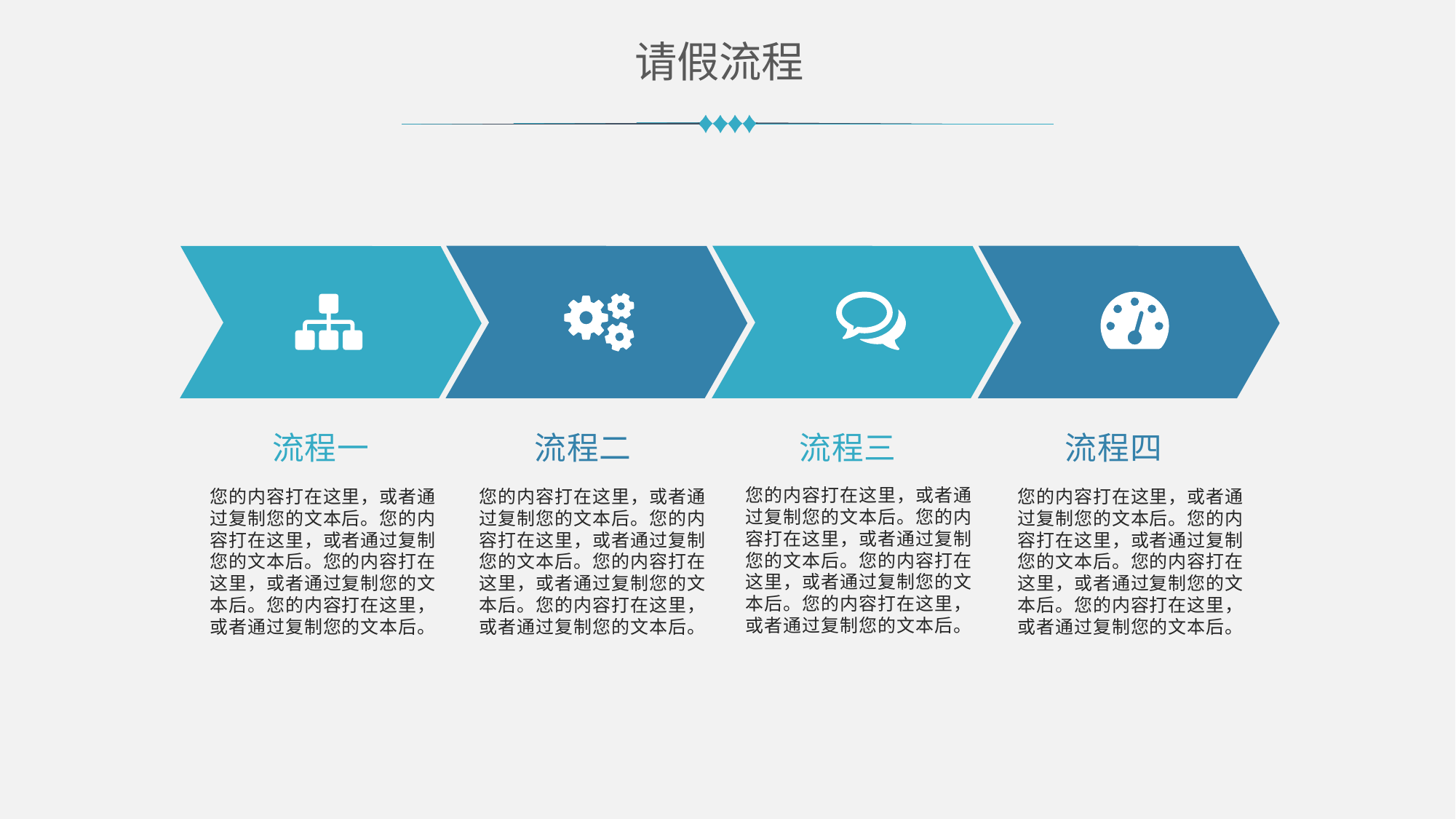

请假流程

流程一
您的内容打在这里，或者通过复制您的文本后。您的内容打在这里，或者通过复制您的文本后。您的内容打在这里，或者通过复制您的文本后。您的内容打在这里，或者通过复制您的文本后。
流程二
您的内容打在这里，或者通过复制您的文本后。您的内容打在这里，或者通过复制您的文本后。您的内容打在这里，或者通过复制您的文本后。您的内容打在这里，或者通过复制您的文本后。
流程三
您的内容打在这里，或者通过复制您的文本后。您的内容打在这里，或者通过复制您的文本后。您的内容打在这里，或者通过复制您的文本后。您的内容打在这里，或者通过复制您的文本后。
流程四
您的内容打在这里，或者通过复制您的文本后。您的内容打在这里，或者通过复制您的文本后。您的内容打在这里，或者通过复制您的文本后。您的内容打在这里，或者通过复制您的文本后。